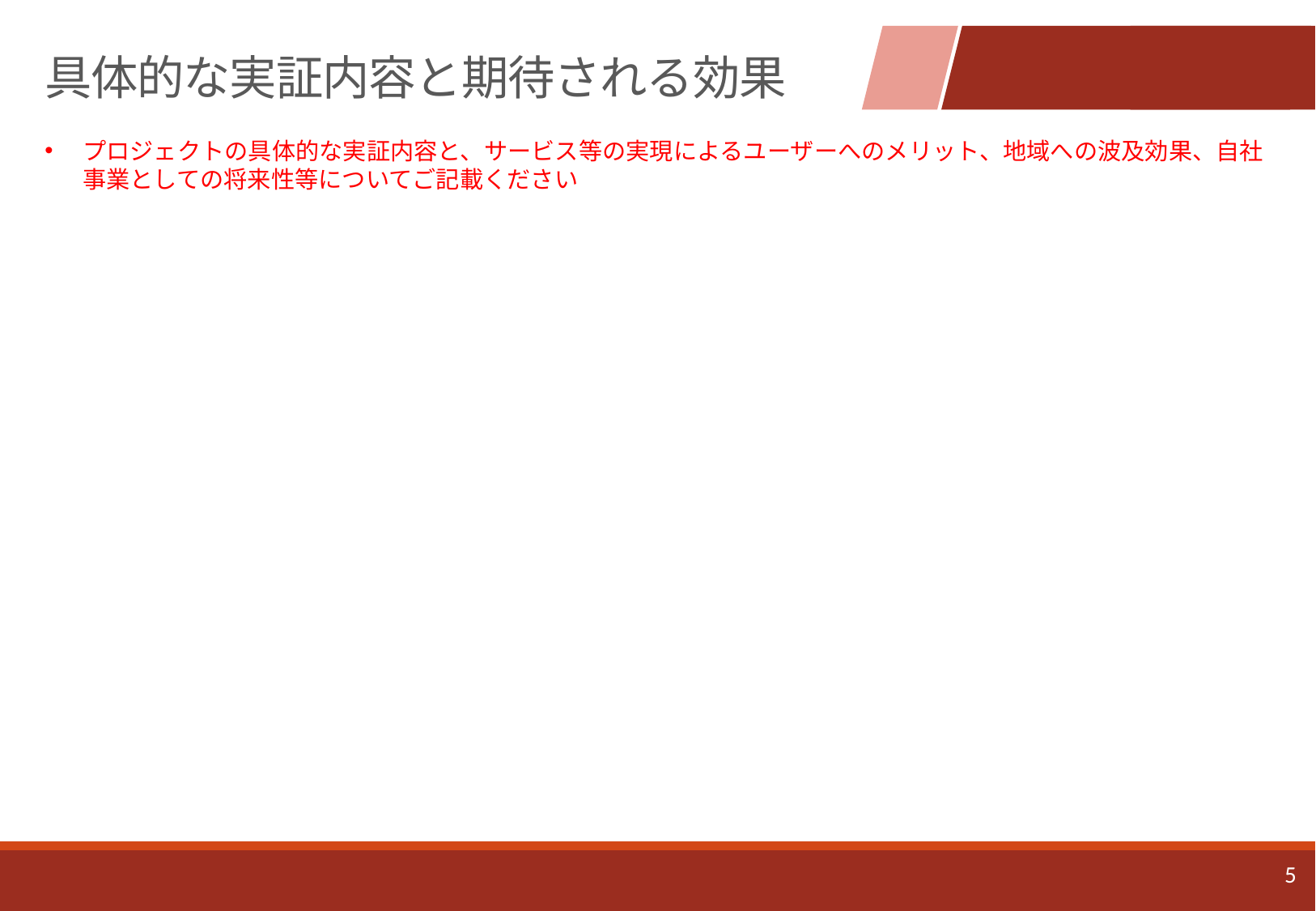

具体的な実証内容と期待される効果
プロジェクトの具体的な実証内容と、サービス等の実現によるユーザーへのメリット、地域への波及効果、自社事業としての将来性等についてご記載ください

5